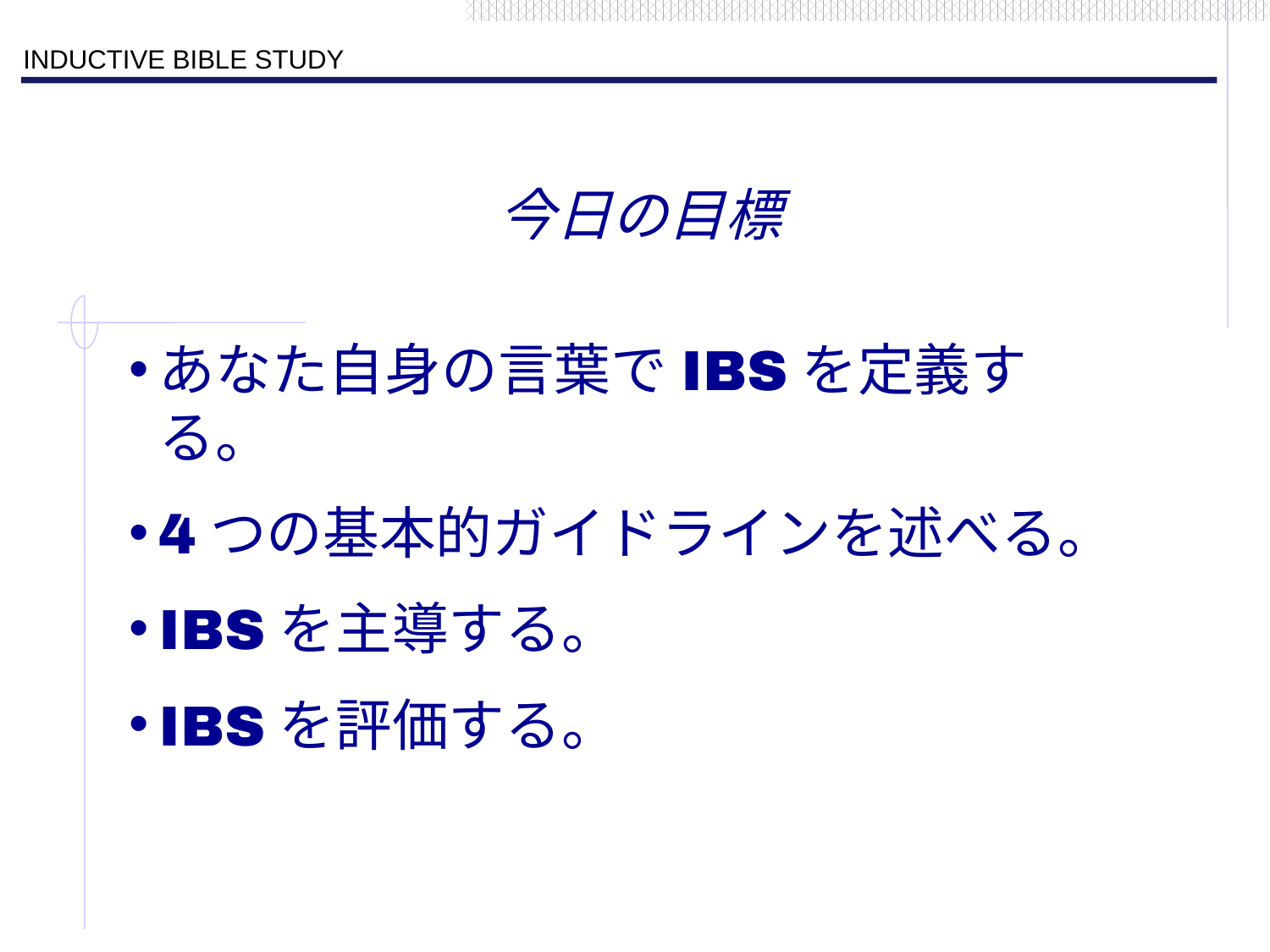

今日の目標
あなた自身の言葉でIBSを定義する。
4つの基本的ガイドラインを述べる。
IBSを主導する。
IBSを評価する。